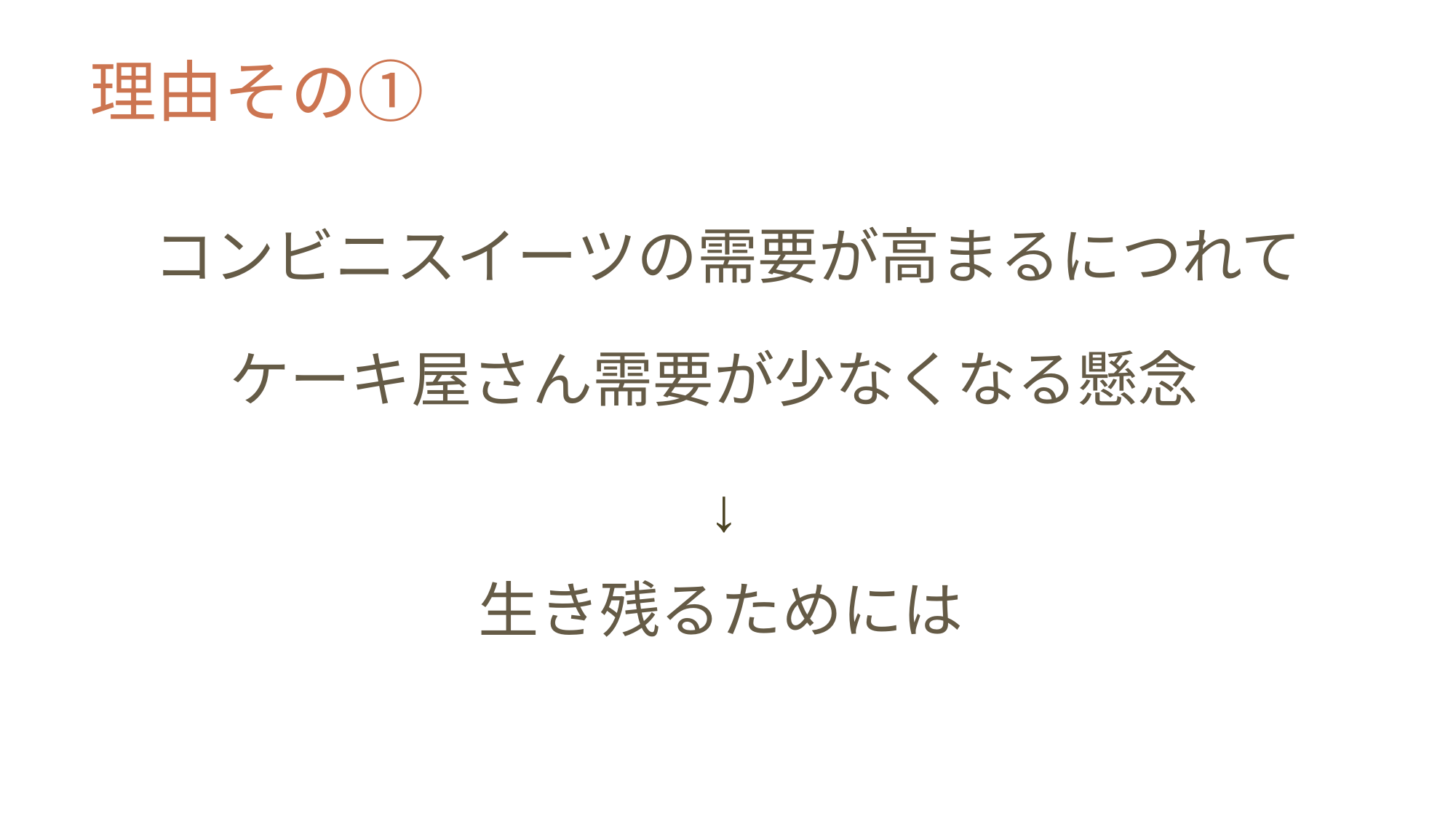

理由その①
コンビニスイーツの需要が高まるにつれて
ケーキ屋さん需要が少なくなる懸念
↓
生き残るためには